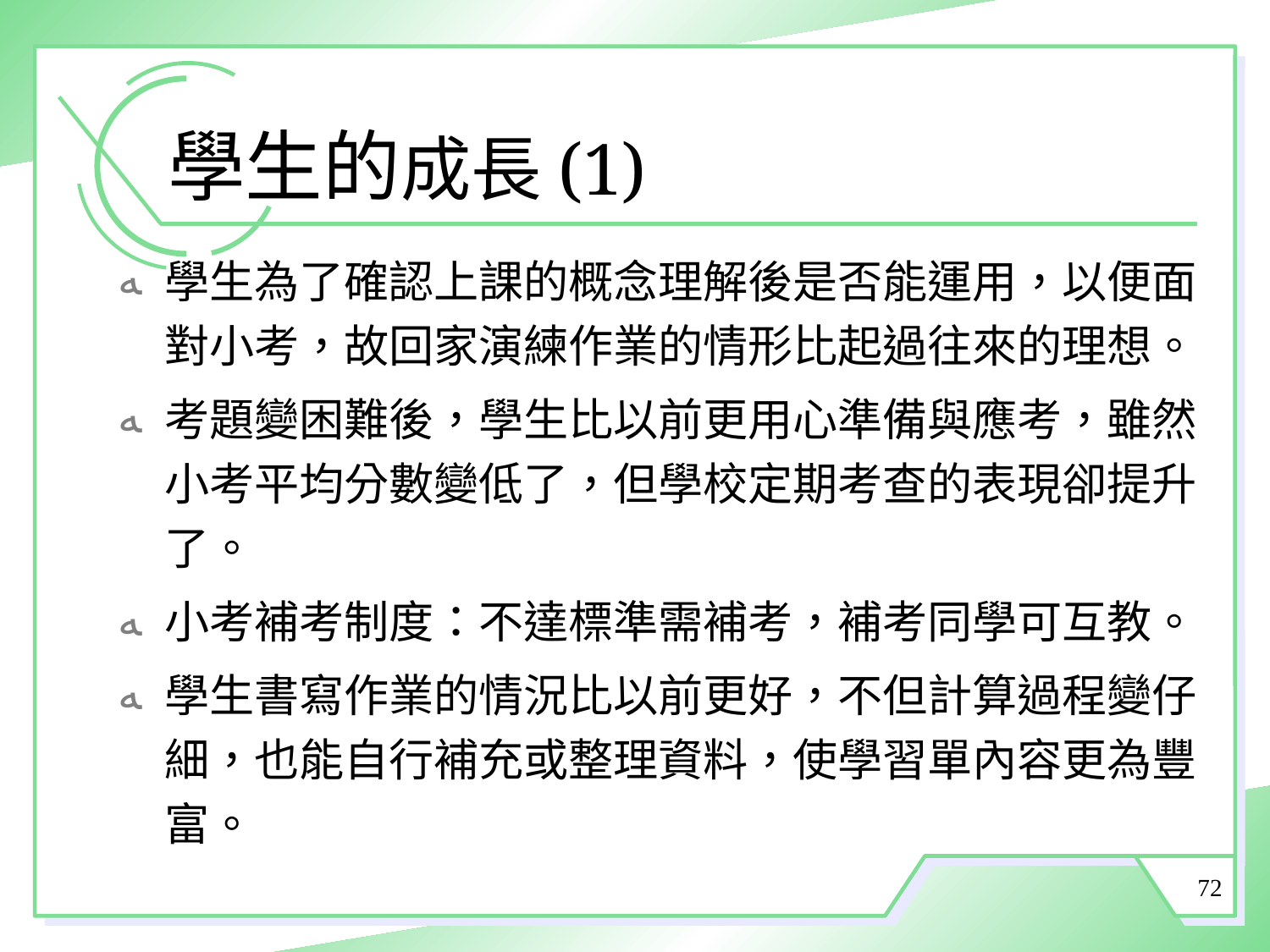

# 學生的成長(1)
學生為了確認上課的概念理解後是否能運用，以便面對小考，故回家演練作業的情形比起過往來的理想。
考題變困難後，學生比以前更用心準備與應考，雖然小考平均分數變低了，但學校定期考查的表現卻提升了。
小考補考制度：不達標準需補考，補考同學可互教。
學生書寫作業的情況比以前更好，不但計算過程變仔細，也能自行補充或整理資料，使學習單內容更為豐富。
72